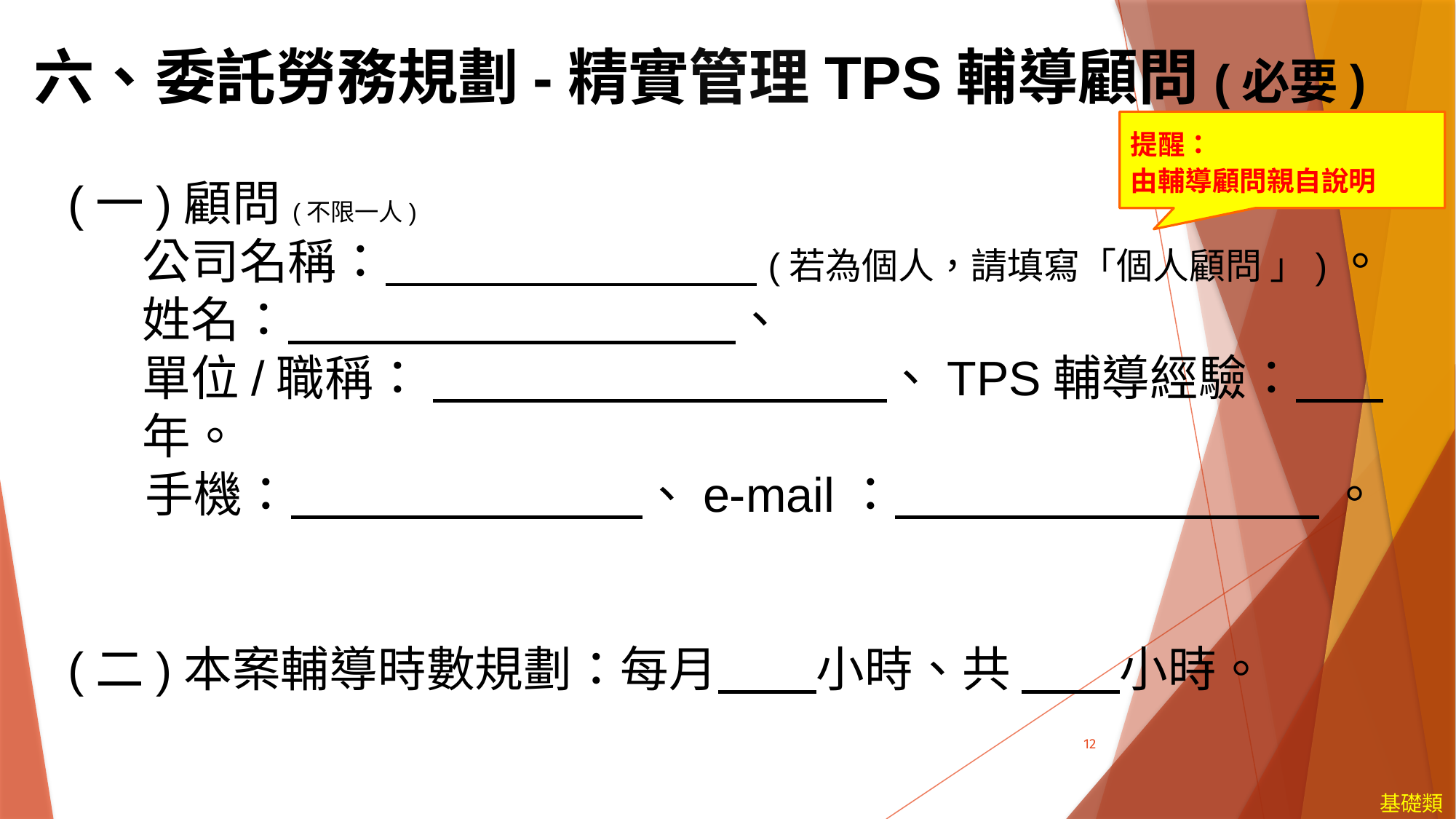

六、委託勞務規劃-精實管理TPS輔導顧問(必要)
提醒：
由輔導顧問親自說明
(一)顧問(不限一人)
公司名稱：                                  (若為個人，請填寫「個人顧問 」)。
姓名：                                         、
單位/職稱：       　　　　　　　　、TPS輔導經驗：         年。
      手機：          　　　　　、e-mail：                              　　 。

(二)本案輔導時數規劃：每月         小時、共          小時。
12